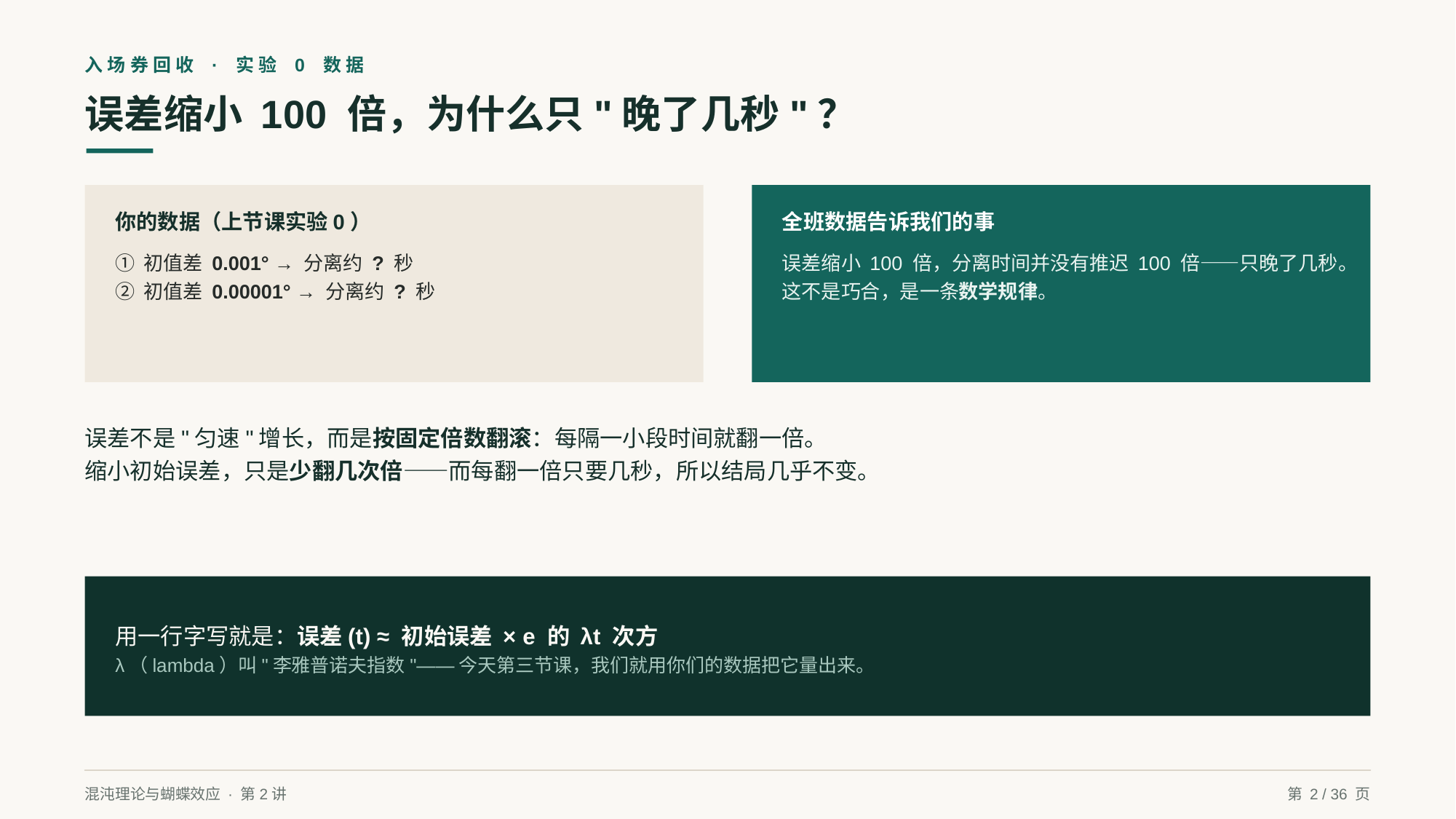

入场券回收 · 实验 0 数据
误差缩小 100 倍，为什么只"晚了几秒"？

你的数据（上节课实验0）
① 初值差 0.001° → 分离约 ? 秒
② 初值差 0.00001° → 分离约 ? 秒
全班数据告诉我们的事
误差缩小 100 倍，分离时间并没有推迟 100 倍——只晚了几秒。
这不是巧合，是一条数学规律。
误差不是"匀速"增长，而是按固定倍数翻滚：每隔一小段时间就翻一倍。
缩小初始误差，只是少翻几次倍——而每翻一倍只要几秒，所以结局几乎不变。

用一行字写就是：误差(t) ≈ 初始误差 × e 的 λt 次方
λ（lambda）叫"李雅普诺夫指数"——今天第三节课，我们就用你们的数据把它量出来。

混沌理论与蝴蝶效应 · 第2讲
第 2 / 36 页